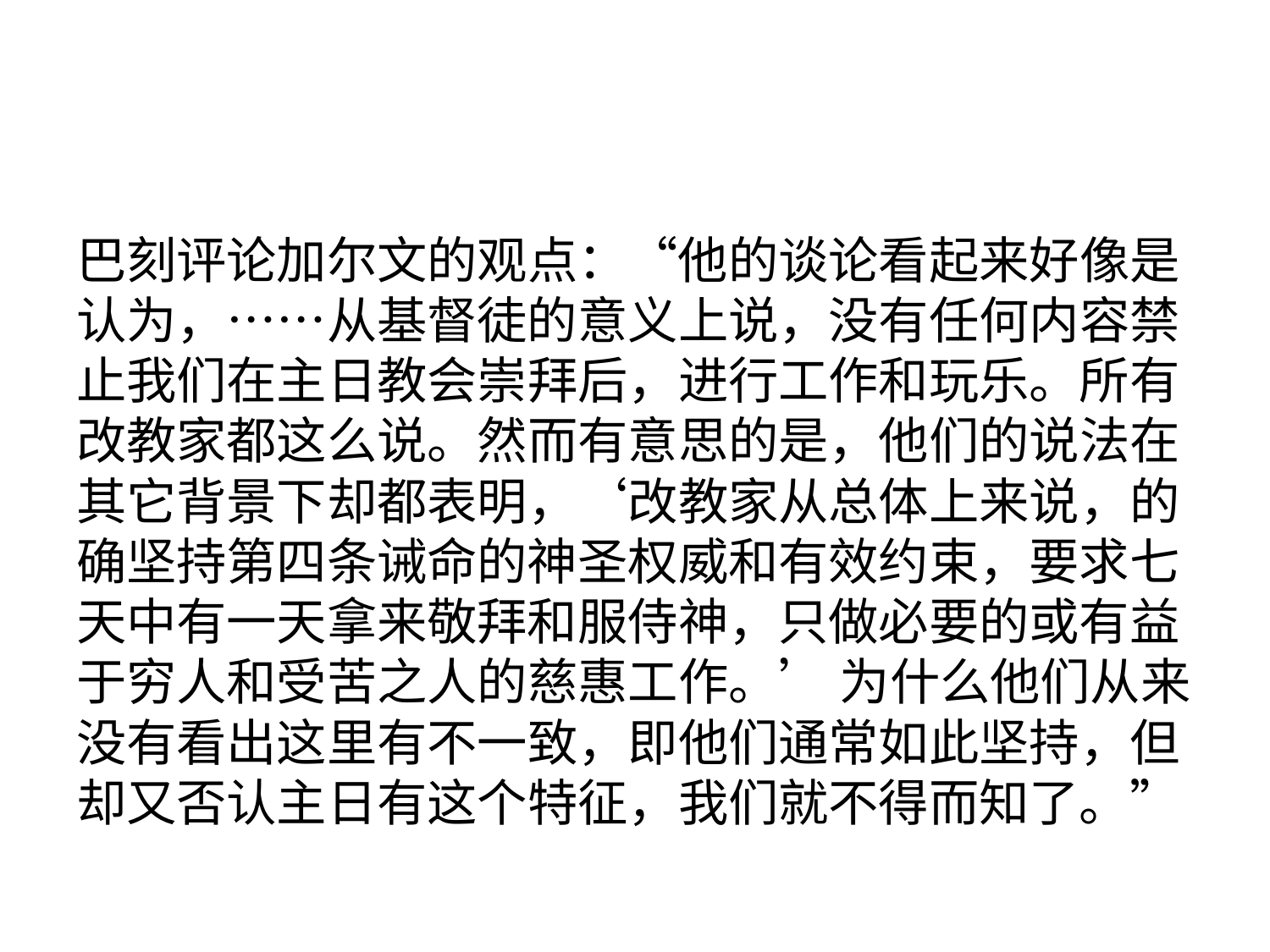

#
巴刻评论加尔文的观点：“他的谈论看起来好像是认为，……从基督徒的意义上说，没有任何内容禁止我们在主日教会崇拜后，进行工作和玩乐。所有改教家都这么说。然而有意思的是，他们的说法在其它背景下却都表明，‘改教家从总体上来说，的确坚持第四条诫命的神圣权威和有效约束，要求七天中有一天拿来敬拜和服侍神，只做必要的或有益于穷人和受苦之人的慈惠工作。’ 为什么他们从来没有看出这里有不一致，即他们通常如此坚持，但却又否认主日有这个特征，我们就不得而知了。”